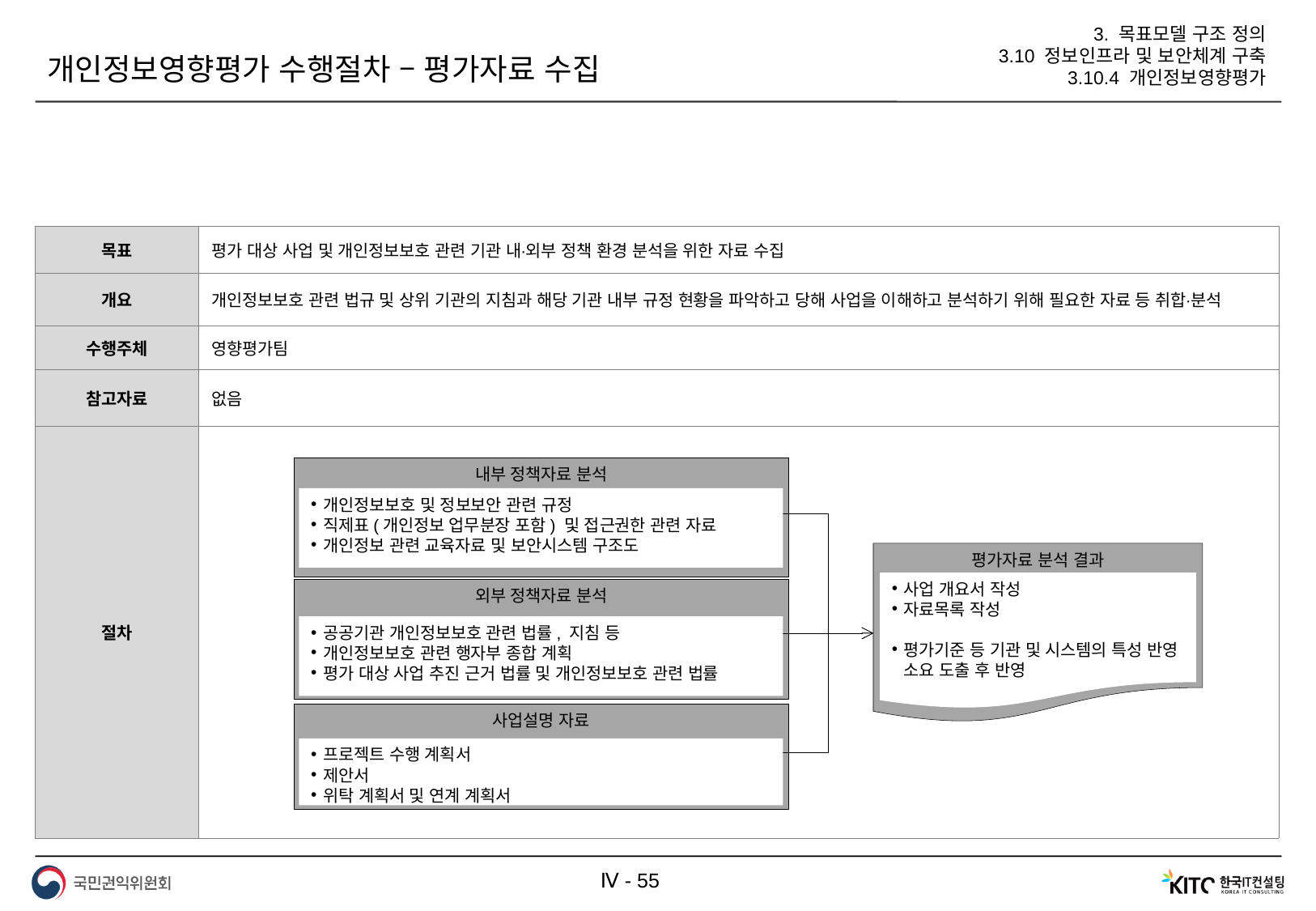

3. 목표모델 구조 정의
3.10 정보인프라 및 보안체계 구축
3.10.4 개인정보영향평가
개인정보영향평가 수행절차 – 평가자료 수집
| 목표 | 평가 대상 사업 및 개인정보보호 관련 기관 내∙외부 정책 환경 분석을 위한 자료 수집 |
| --- | --- |
| 개요 | 개인정보보호 관련 법규 및 상위 기관의 지침과 해당 기관 내부 규정 현황을 파악하고 당해 사업을 이해하고 분석하기 위해 필요한 자료 등 취합∙분석 |
| 수행주체 | 영향평가팀 |
| 참고자료 | 없음 |
| 절차 |  |
내부 정책자료 분석
개인정보보호 및 정보보안 관련 규정
직제표(개인정보 업무분장 포함) 및 접근권한 관련 자료
개인정보 관련 교육자료 및 보안시스템 구조도
평가자료 분석 결과
사업 개요서 작성
자료목록 작성

평가기준 등 기관 및 시스템의 특성 반영 소요 도출 후 반영
외부 정책자료 분석
공공기관 개인정보보호 관련 법률, 지침 등
개인정보보호 관련 행자부 종합 계획
평가 대상 사업 추진 근거 법률 및 개인정보보호 관련 법률
사업설명 자료
프로젝트 수행 계획서
제안서
위탁 계획서 및 연계 계획서